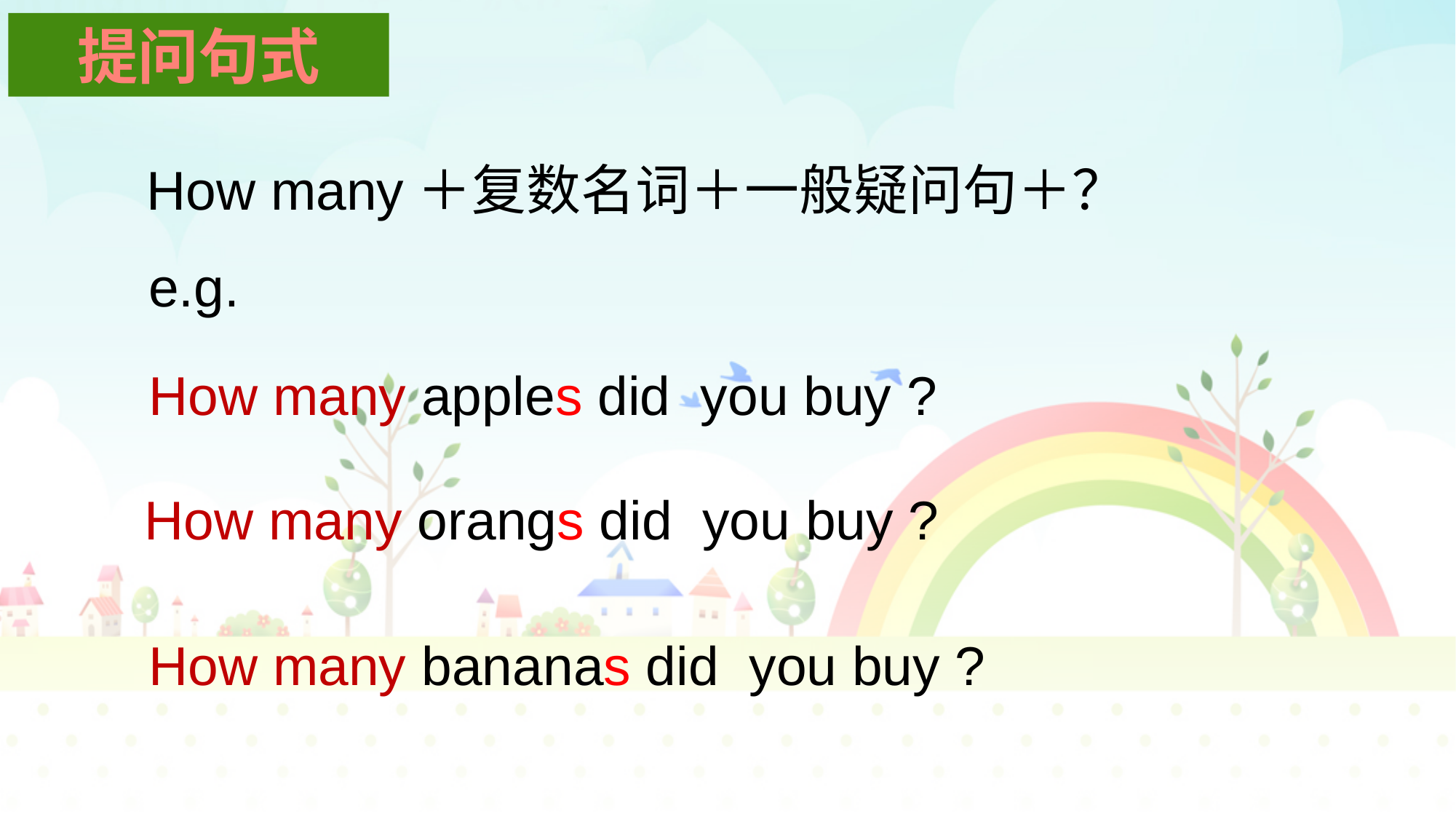

提问句式
How many＋复数名词＋一般疑问句＋？

e.g.

How many apples did  you buy ?
  How many orangs did  you buy ?
How many bananas did  you buy ?